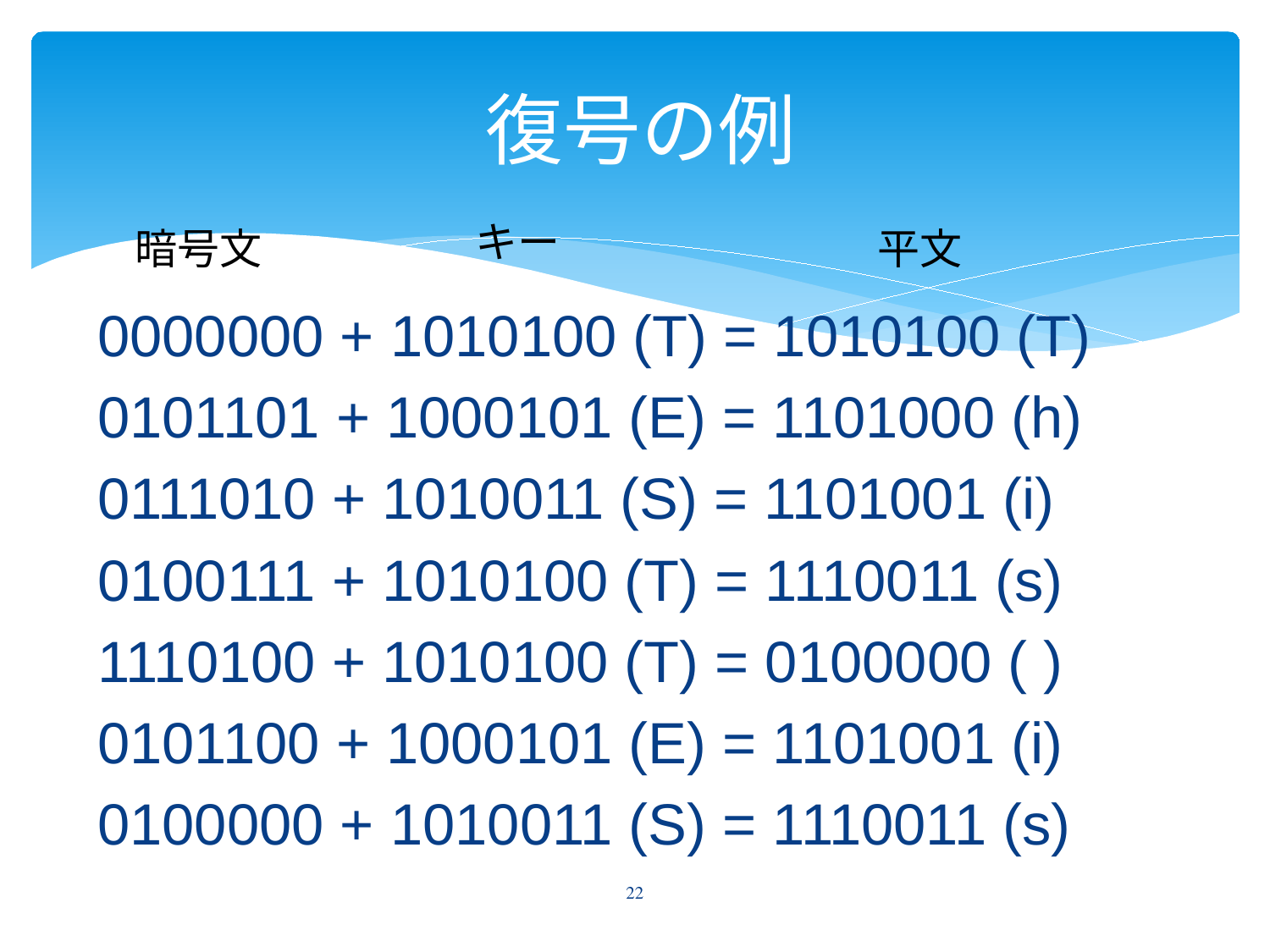

# 復号の例
キー
暗号文
平文
0000000 + 1010100 (T) = 1010100 (T)
0101101 + 1000101 (E) = 1101000 (h)
0111010 + 1010011 (S) = 1101001 (i)
0100111 + 1010100 (T) = 1110011 (s)
1110100 + 1010100 (T) = 0100000 ( )
0101100 + 1000101 (E) = 1101001 (i)
0100000 + 1010011 (S) = 1110011 (s)
22